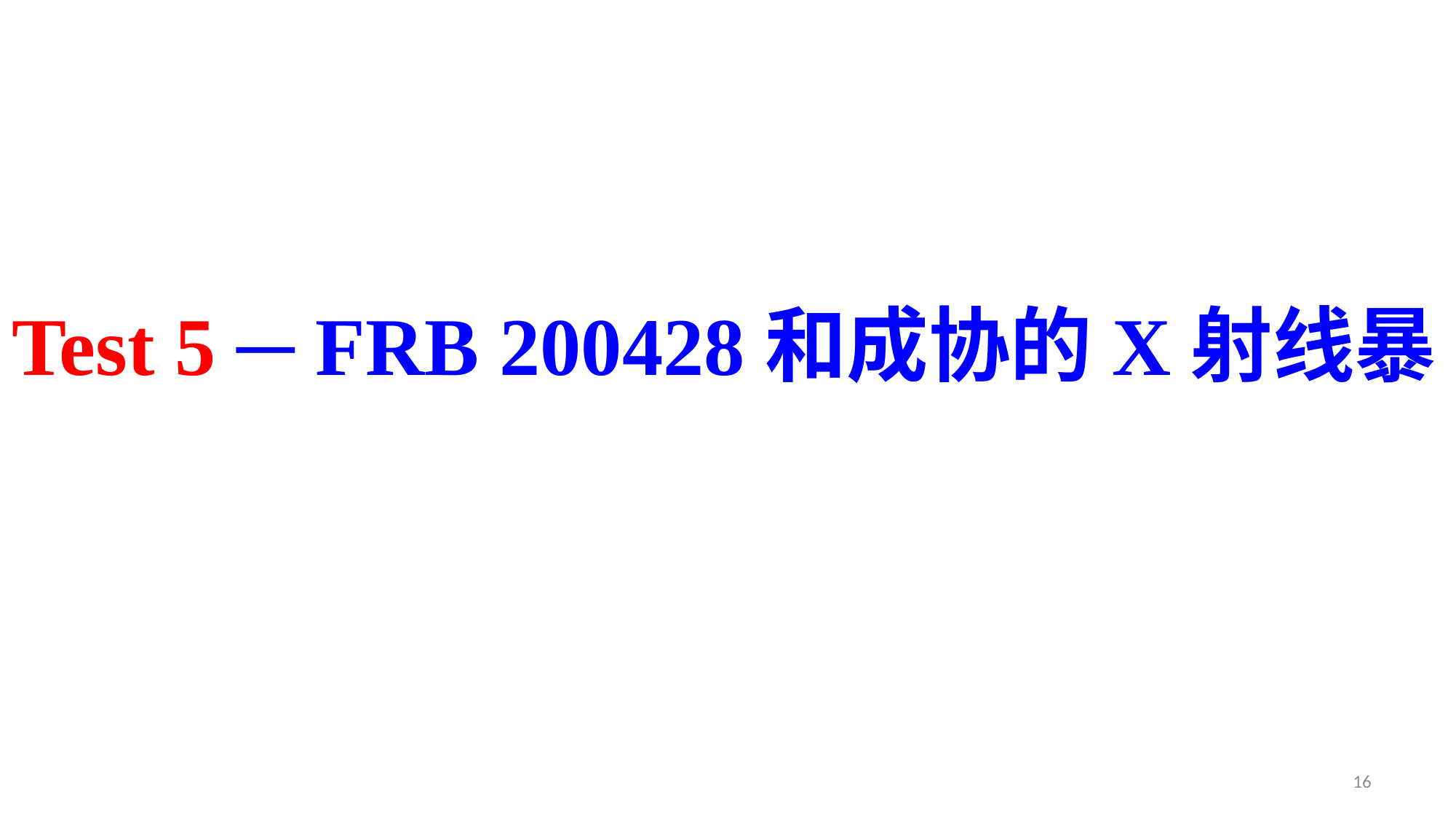

# Test 5 ─ FRB 200428和成协的X射线暴
16